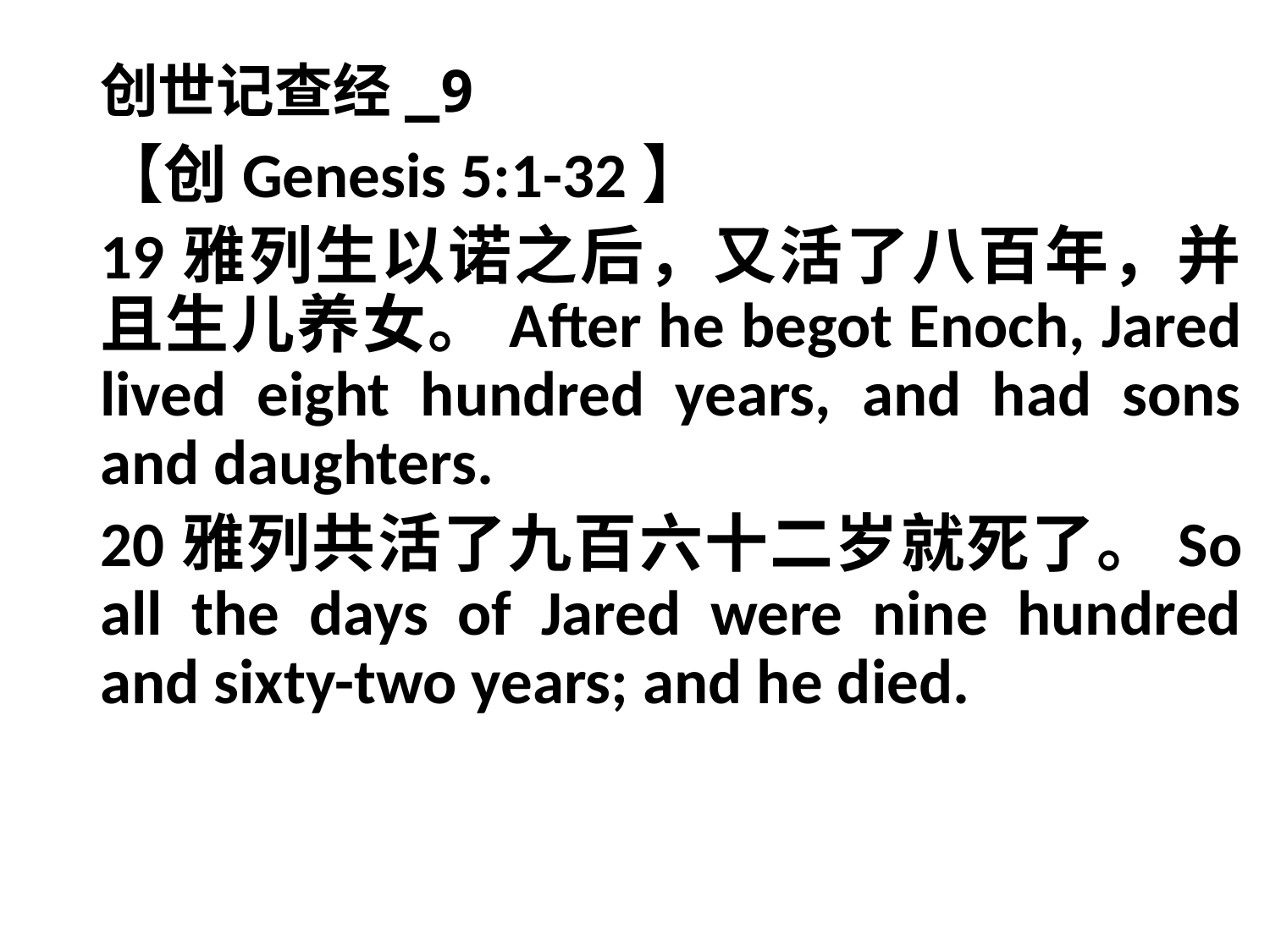

# 创世记查经_9
【创Genesis 5:1-32】
19雅列生以诺之后，又活了八百年，并且生儿养女。After he begot Enoch, Jared lived eight hundred years, and had sons and daughters.
20雅列共活了九百六十二岁就死了。So all the days of Jared were nine hundred and sixty-two years; and he died.